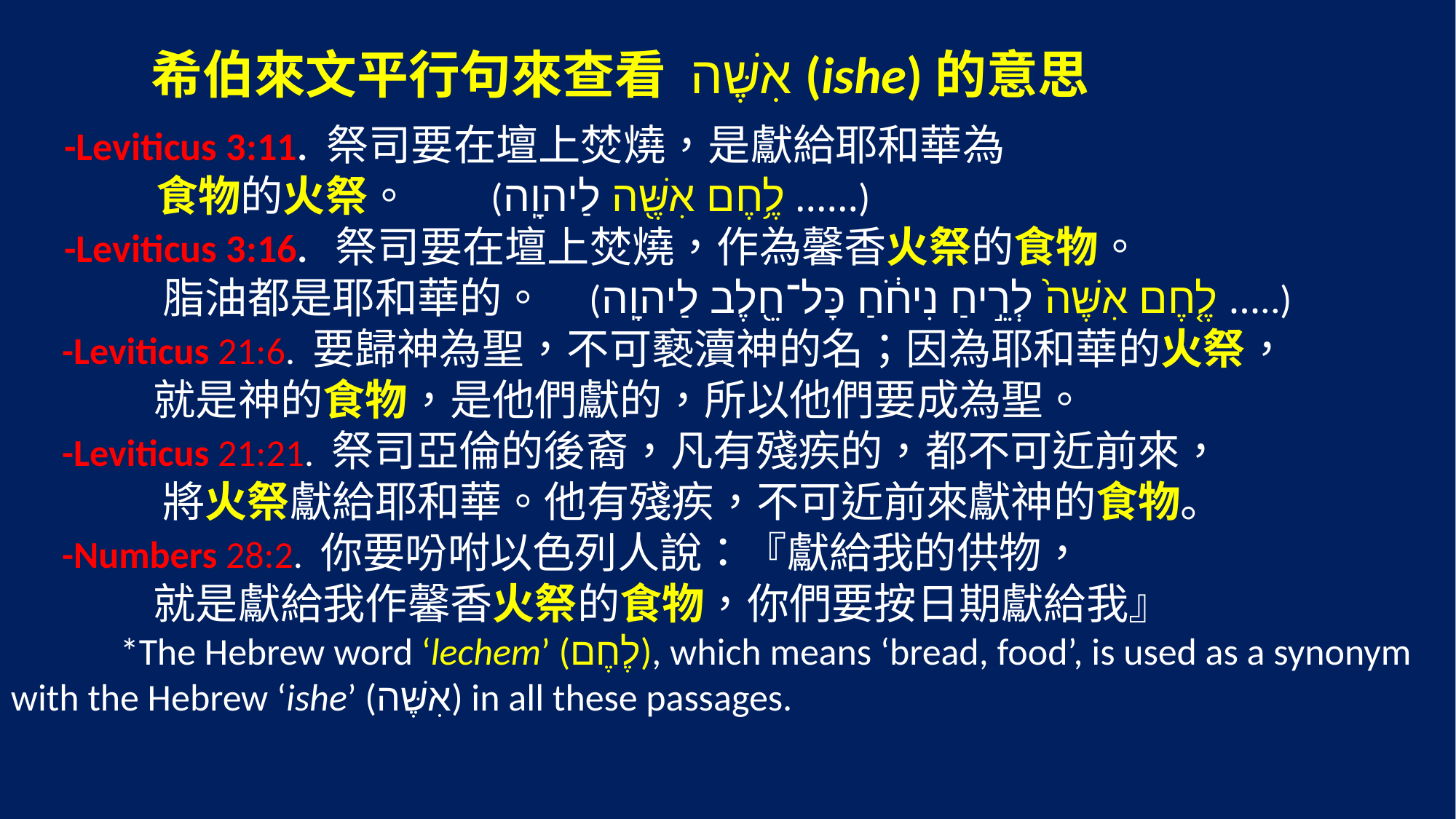

希伯來文平行句來查看 אִשֶּׁה (ishe)的意思

      -Leviticus 3:11. ‎祭司要在壇上焚燒，是獻給耶和華為
              食物的火祭。        (לֶ֥חֶם אִשֶּׁ֖ה לַיהוָֽה ……)
      -Leviticus 3:16.  ‎祭司要在壇上焚燒，作為馨香火祭的食物。
               脂油都是耶和華的。    (לֶ֤חֶם אִשֶּׁה֙ לְרֵ֣יחַ נִיחֹ֔חַ כָּל־חֵ֖לֶב לַיהוָֽה …..)
      -Leviticus 21:6. 要歸神為聖，不可褻瀆神的名；因為耶和華的火祭，
              就是神的食物，是他們獻的，所以他們要成為聖。
      -Leviticus 21:21. 祭司亞倫的後裔，凡有殘疾的，都不可近前來，
               將火祭獻給耶和華。他有殘疾，不可近前來獻神的食物。
      -Numbers 28:2. 你要吩咐以色列人說：『獻給我的供物，
              就是獻給我作馨香火祭的食物，你們要按日期獻給我』
	*The Hebrew word ‘lechem’ (לֶחֶם), which means ‘bread, food’, is used as a synonym with the Hebrew ‘ishe’ (אִשֶּׁה) in all these passages.